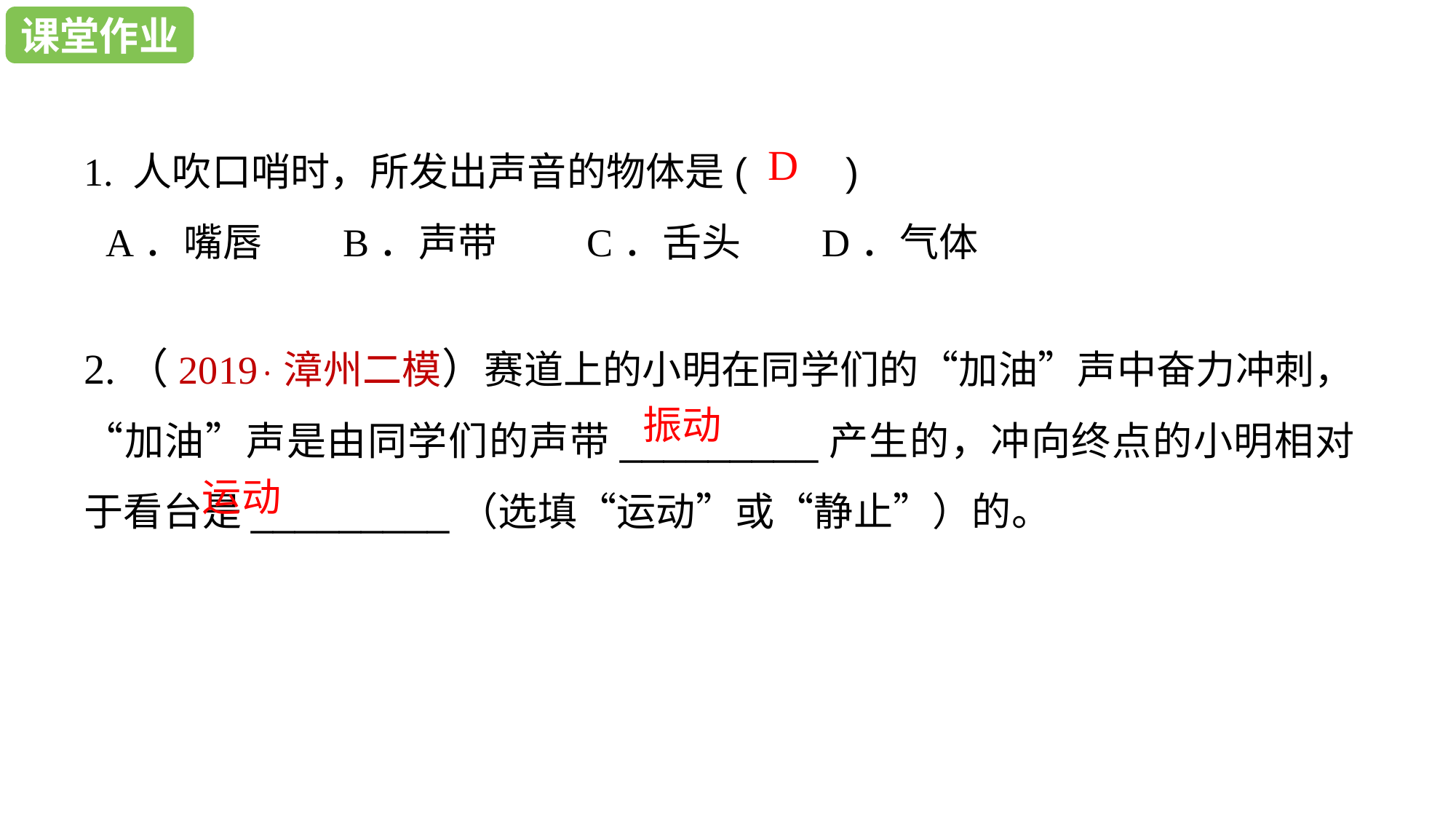

课堂作业
课堂作业
1. 人吹口哨时，所发出声音的物体是(         )
  A．嘴唇        B．声带         C．舌头        D．气体
D
2.（2019·漳州二模）赛道上的小明在同学们的“加油”声中奋力冲刺，“加油”声是由同学们的声带_________产生的，冲向终点的小明相对于看台是_________（选填“运动”或“静止”）的。
振动
运动